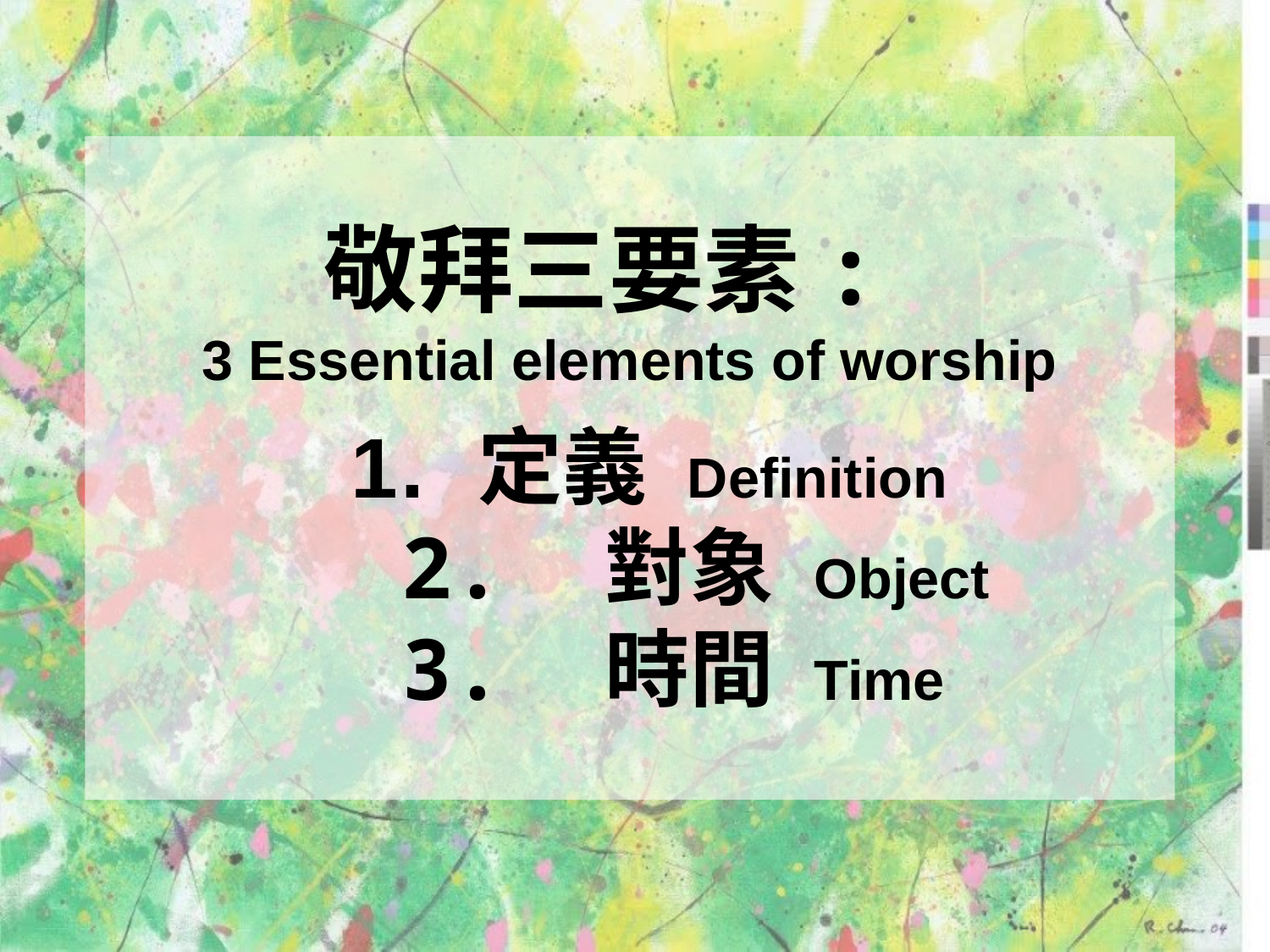

敬拜三要素:
3 Essential elements of worship

定義 Definition
      2.	對象 Object
      3.	時間 Time